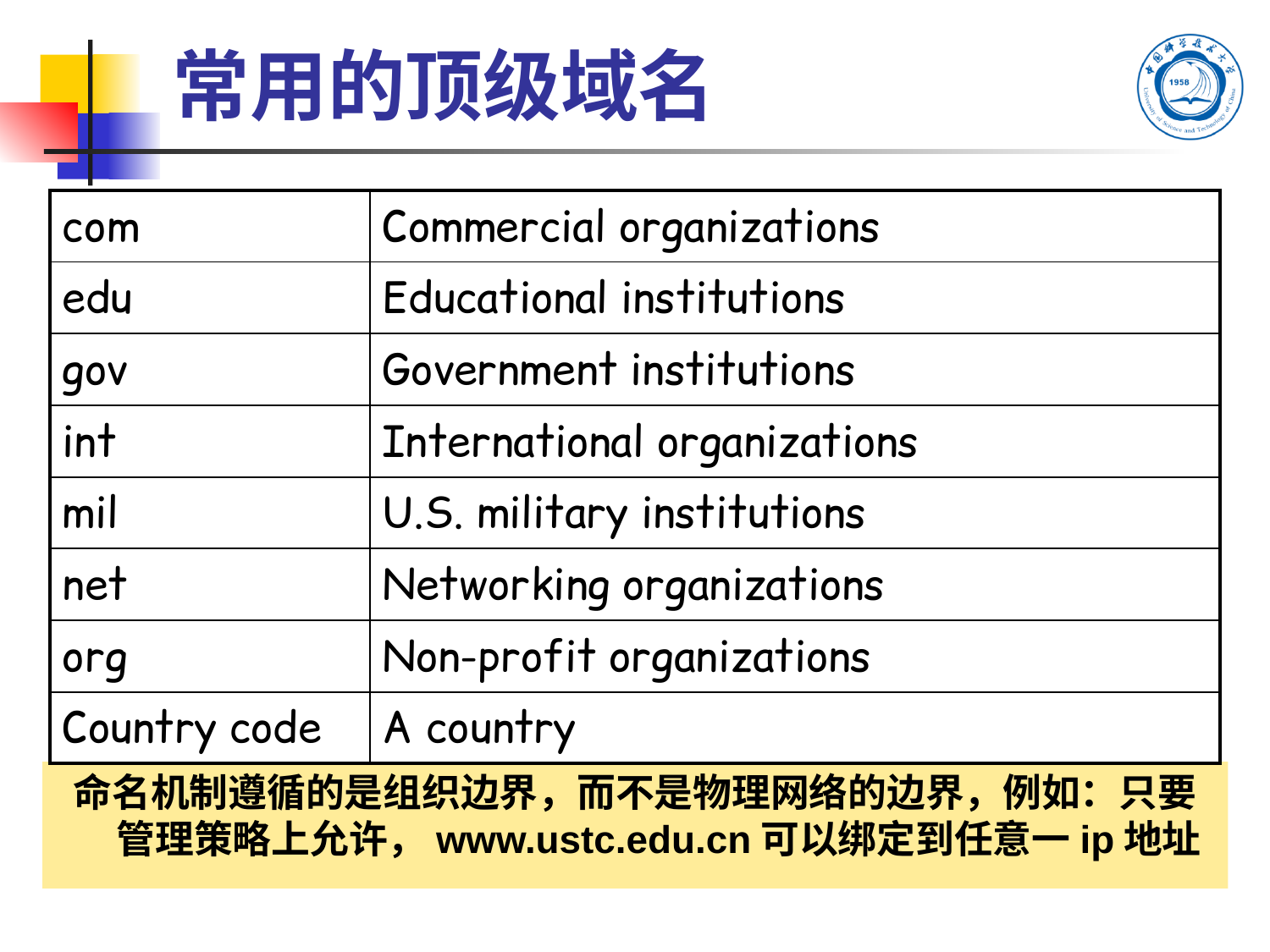

# 常用的顶级域名
| com | Commercial organizations |
| --- | --- |
| edu | Educational institutions |
| gov | Government institutions |
| int | International organizations |
| mil | U.S. military institutions |
| net | Networking organizations |
| org | Non-profit organizations |
| Country code | A country |
命名机制遵循的是组织边界，而不是物理网络的边界，例如：只要管理策略上允许，www.ustc.edu.cn可以绑定到任意一ip地址